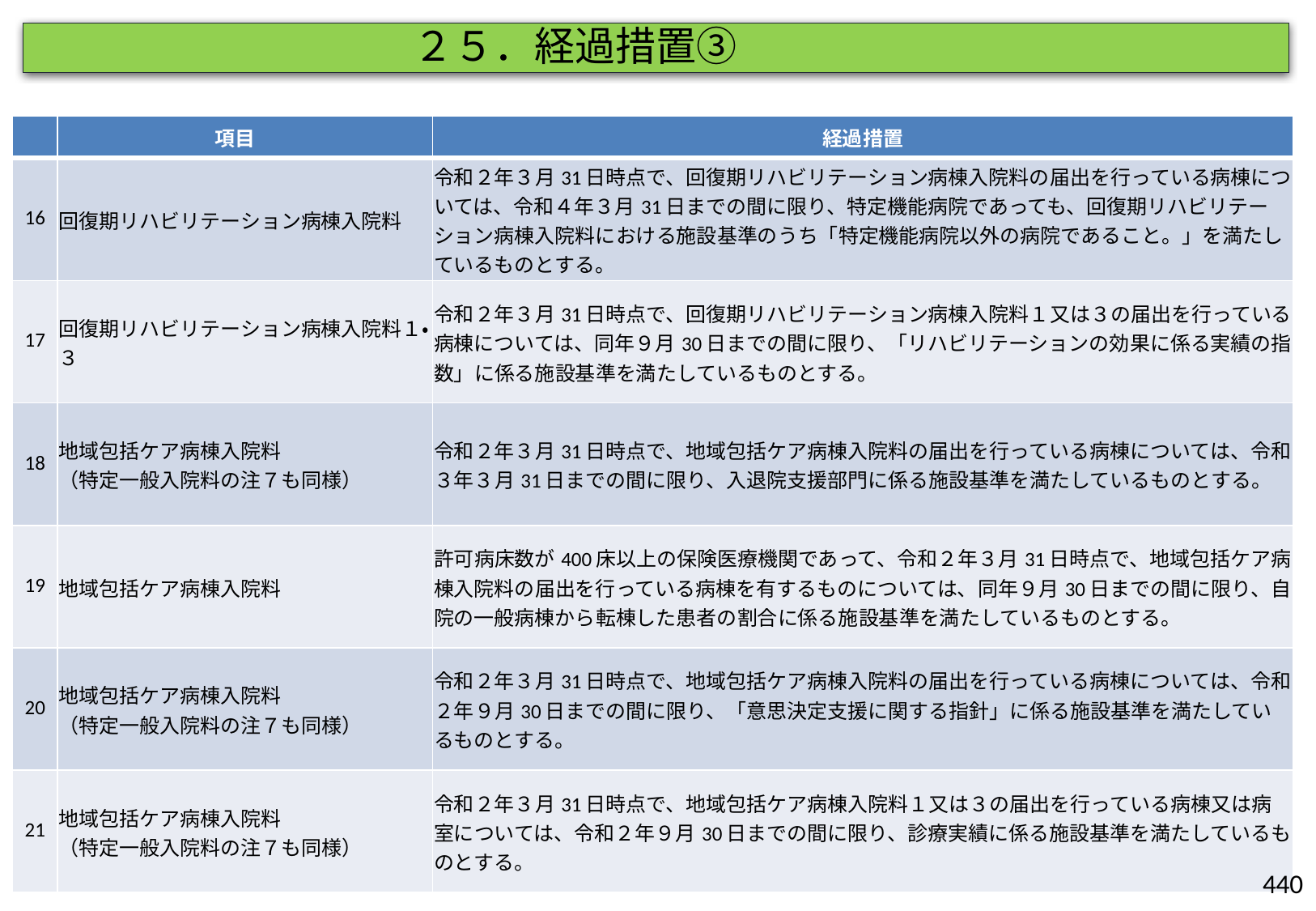

２５．経過措置③
|  | 項目 | 経過措置 |
| --- | --- | --- |
| 16 | 回復期リハビリテーション病棟入院料 | 令和２年３月31日時点で、回復期リハビリテーション病棟入院料の届出を行っている病棟については、令和４年３月31日までの間に限り、特定機能病院であっても、回復期リハビリテーション病棟入院料における施設基準のうち「特定機能病院以外の病院であること。」を満たしているものとする。 |
| 17 | 回復期リハビリテーション病棟入院料１・３ | 令和２年３月31日時点で、回復期リハビリテーション病棟入院料１又は３の届出を行っている病棟については、同年９月30日までの間に限り、「リハビリテーションの効果に係る実績の指数」に係る施設基準を満たしているものとする。 |
| 18 | 地域包括ケア病棟入院料 （特定一般入院料の注７も同様） | 令和２年３月31日時点で、地域包括ケア病棟入院料の届出を行っている病棟については、令和３年３月31日までの間に限り、入退院支援部門に係る施設基準を満たしているものとする。 |
| 19 | 地域包括ケア病棟入院料 | 許可病床数が400床以上の保険医療機関であって、令和２年３月31日時点で、地域包括ケア病棟入院料の届出を行っている病棟を有するものについては、同年９月30日までの間に限り、自院の一般病棟から転棟した患者の割合に係る施設基準を満たしているものとする。 |
| 20 | 地域包括ケア病棟入院料 （特定一般入院料の注７も同様） | 令和２年３月31日時点で、地域包括ケア病棟入院料の届出を行っている病棟については、令和２年９月30日までの間に限り、「意思決定支援に関する指針」に係る施設基準を満たしているものとする。 |
| 21 | 地域包括ケア病棟入院料 （特定一般入院料の注７も同様） | 令和２年３月31日時点で、地域包括ケア病棟入院料１又は３の届出を行っている病棟又は病室については、令和２年９月30日までの間に限り、診療実績に係る施設基準を満たしているものとする。 |
440